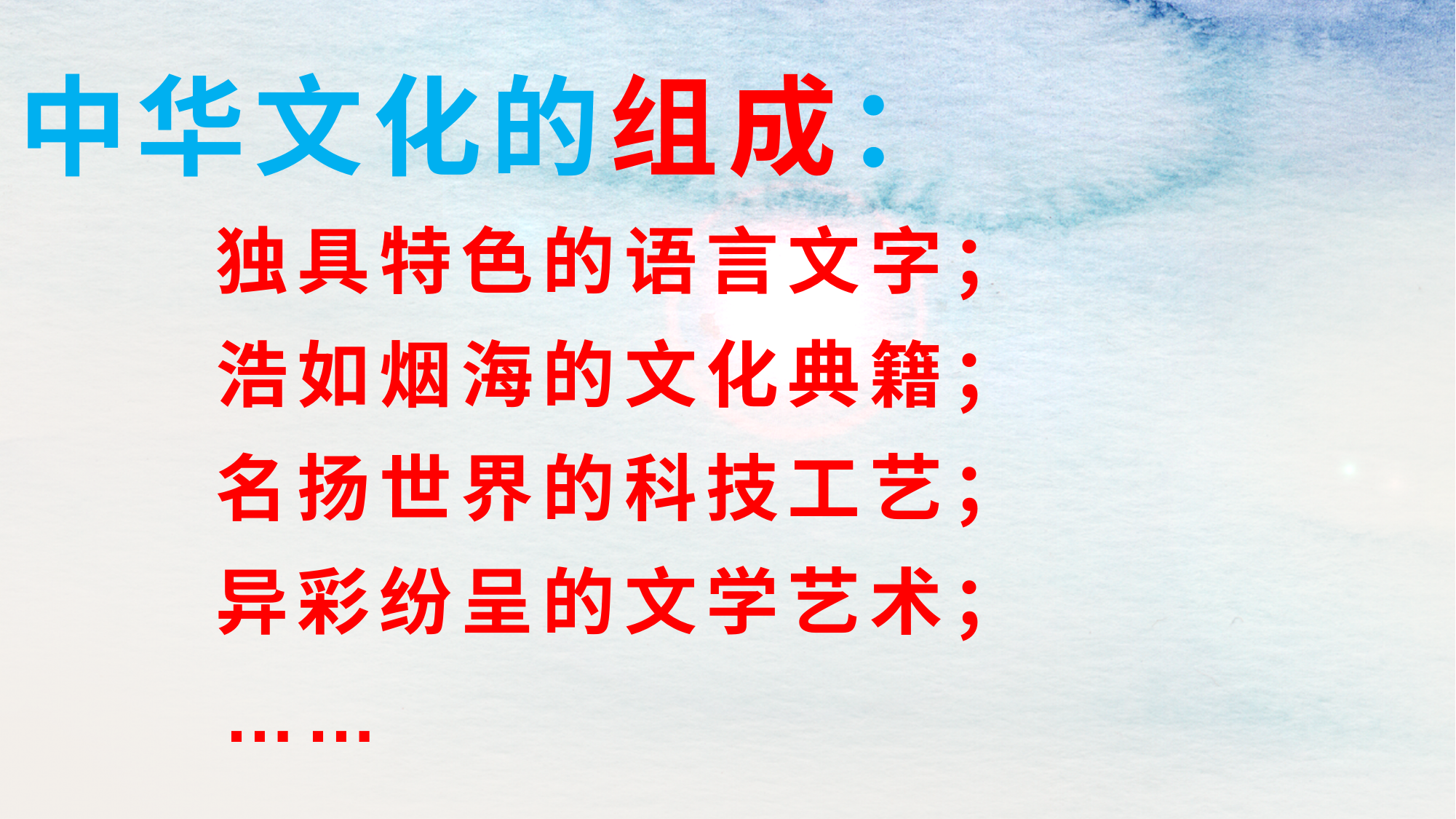

中华文化的组成：
       独具特色的语言文字；
       浩如烟海的文化典籍；
       名扬世界的科技工艺；
       异彩纷呈的文学艺术；
       ……